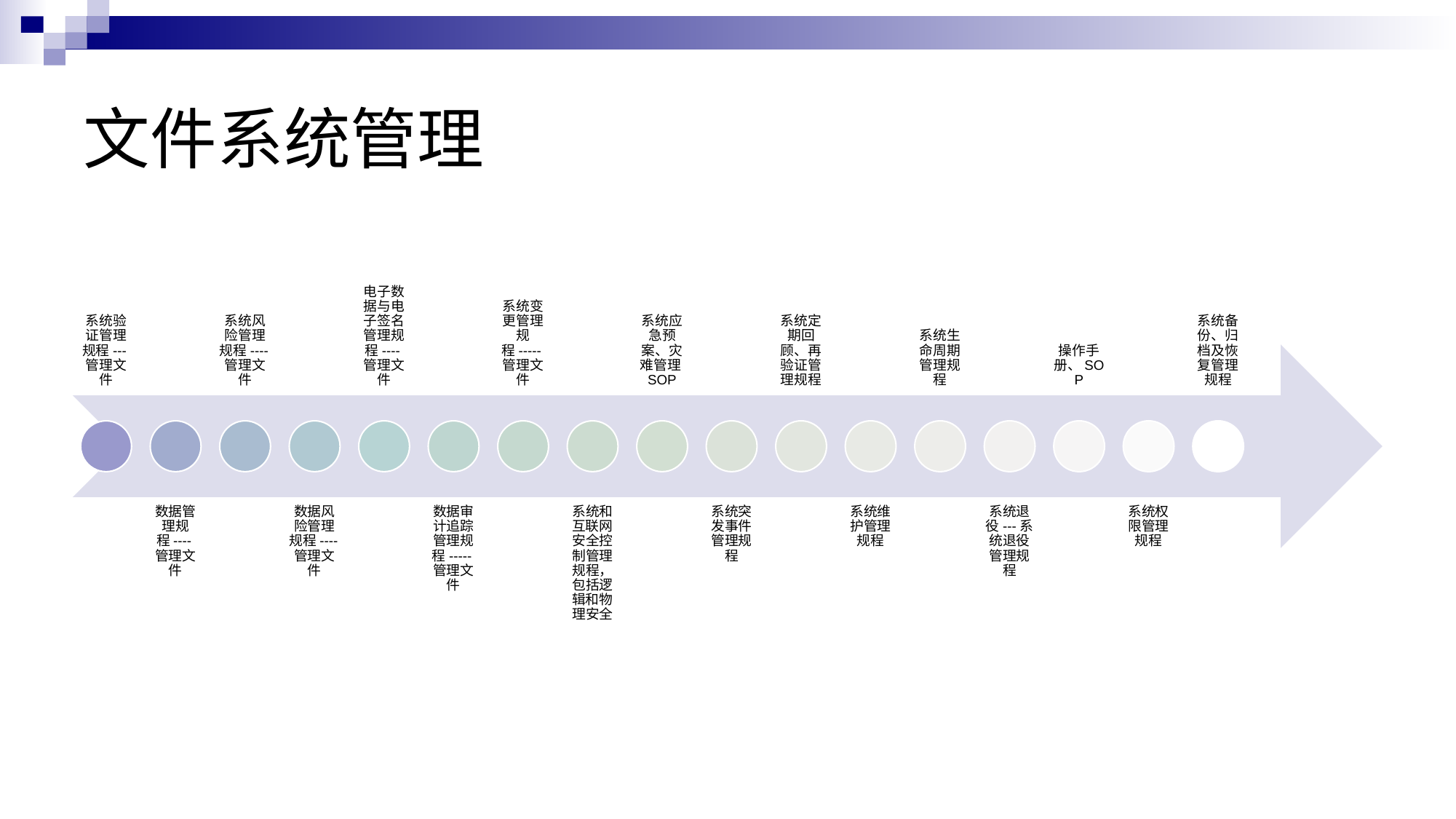

# 文件系统管理
系统验证管理规程---管理文件
数据管理规程----管理文件
系统风险管理规程----管理文件
数据风险管理规程----管理文件
电子数据与电子签名管理规程----管理文件
数据审计追踪管理规程-----管理文件
系统变更管理规程-----管理文件
系统和互联网安全控制管理规程，包括逻辑和物理安全
系统应急预案、灾难管理SOP
系统突发事件管理规程
系统定期回顾、再验证管理规程
系统维护管理规程
系统生命周期管理规程
系统退役---系统退役管理规程
操作手册、SOP
系统权限管理规程
系统备份、归档及恢复管理规程